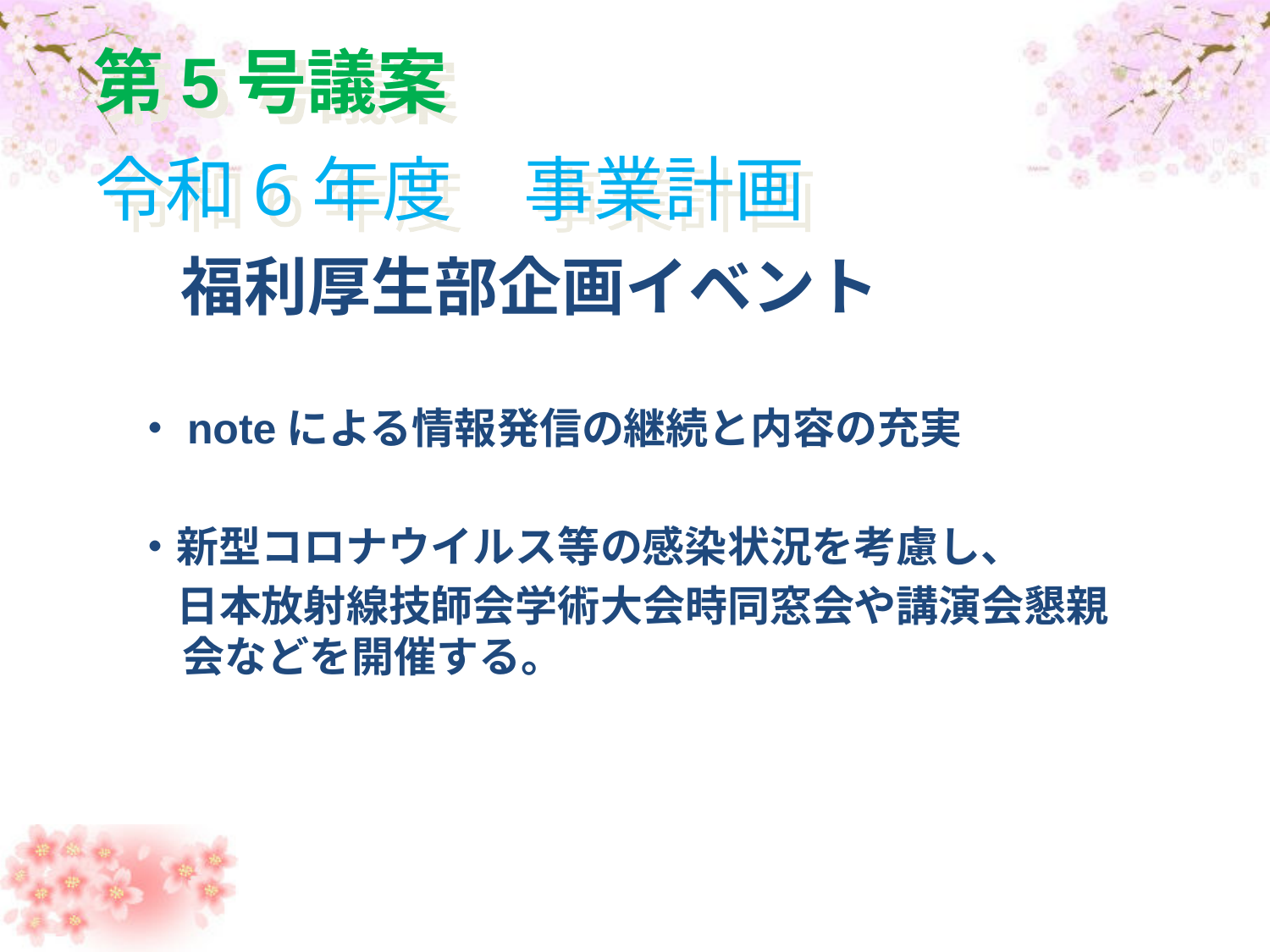

第5号議案
	令和6年度　事業計画
福利厚生部企画イベント
・noteによる情報発信の継続と内容の充実

・新型コロナウイルス等の感染状況を考慮し、
　日本放射線技師会学術大会時同窓会や講演会懇親会などを開催する。